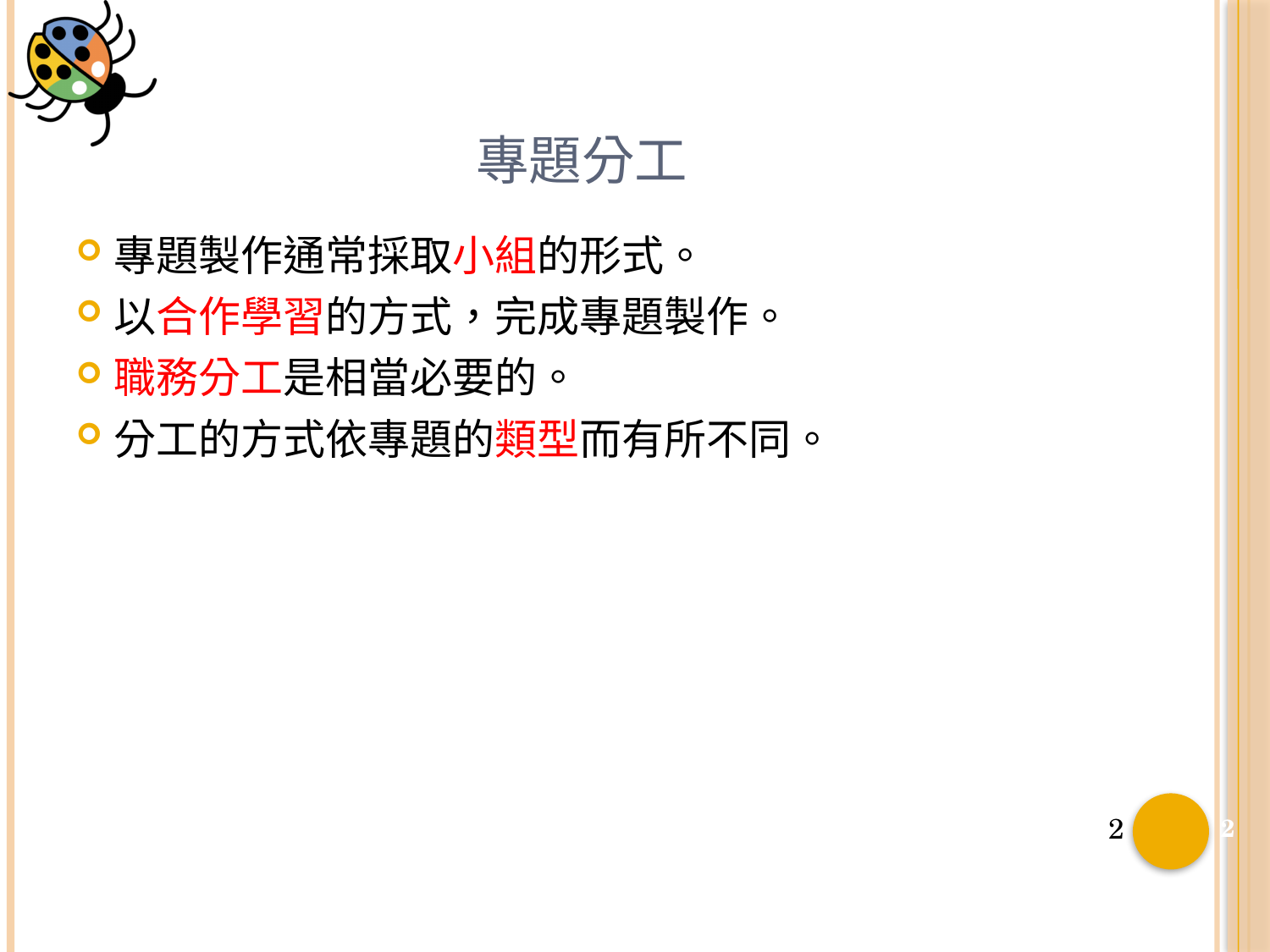

# 專題分工
專題製作通常採取小組的形式。
以合作學習的方式，完成專題製作。
職務分工是相當必要的。
分工的方式依專題的類型而有所不同。

2